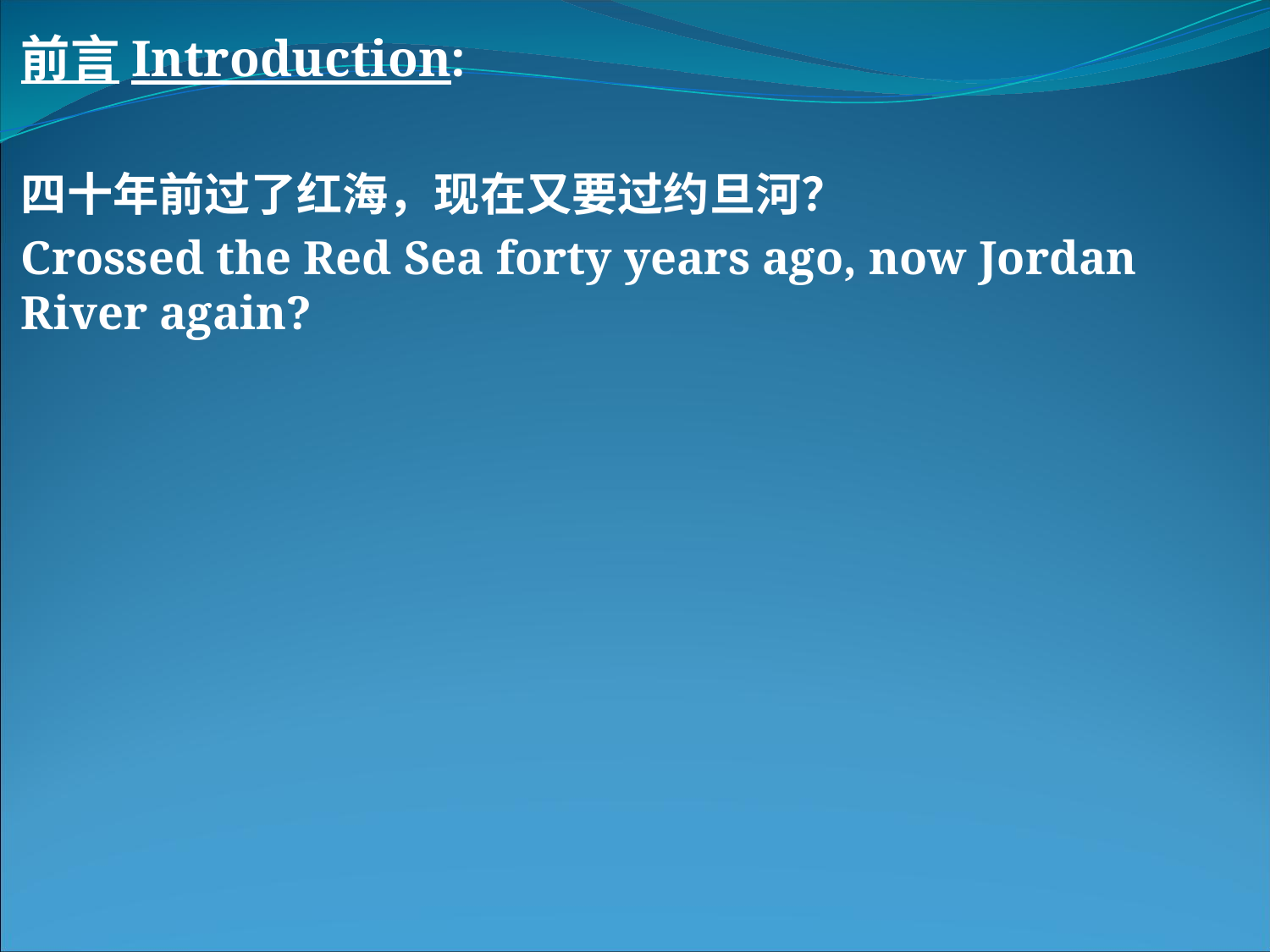

前言Introduction:

四十年前过了红海，现在又要过约旦河？
Crossed the Red Sea forty years ago, now Jordan River again?
#